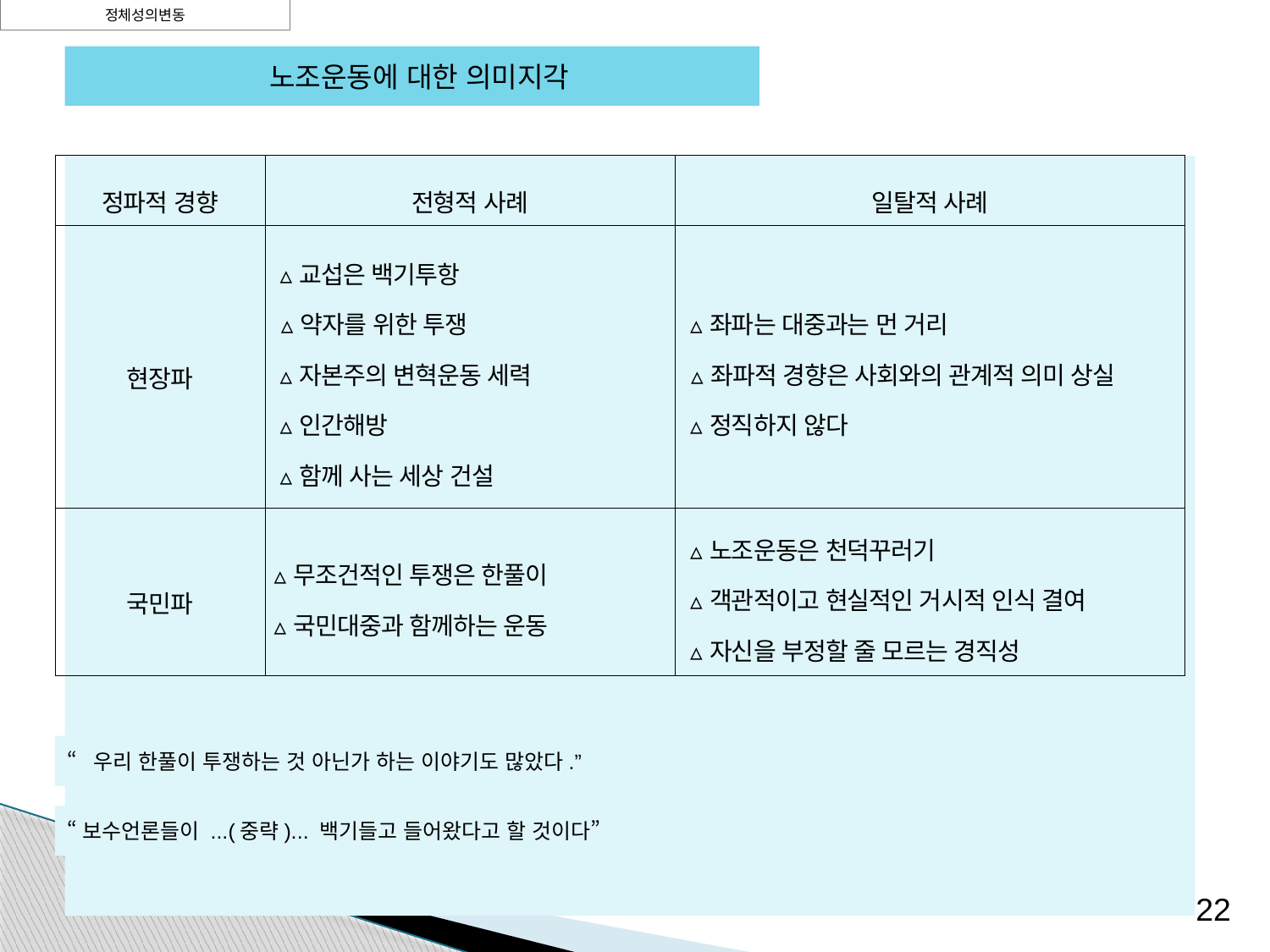

정체성의변동
|  |  |  |
| --- | --- | --- |
| 정파적 경향 | 전형적 사례 | 일탈적 사례 |
| 현장파 | ▵교섭은 백기투항 ▵약자를 위한 투쟁 ▵자본주의 변혁운동 세력 ▵인간해방 ▵함께 사는 세상 건설 | ▵좌파는 대중과는 먼 거리 ▵좌파적 경향은 사회와의 관계적 의미 상실 ▵정직하지 않다 |
| 국민파 | ▵무조건적인 투쟁은 한풀이 ▵국민대중과 함께하는 운동 | ▵노조운동은 천덕꾸러기 ▵객관적이고 현실적인 거시적 인식 결여 ▵자신을 부정할 줄 모르는 경직성 |
 노조운동에 대한 의미지각

“우리 한풀이 투쟁하는 것 아닌가 하는 이야기도 많았다.”
“보수언론들이 ...(중략)... 백기들고 들어왔다고 할 것이다”
22